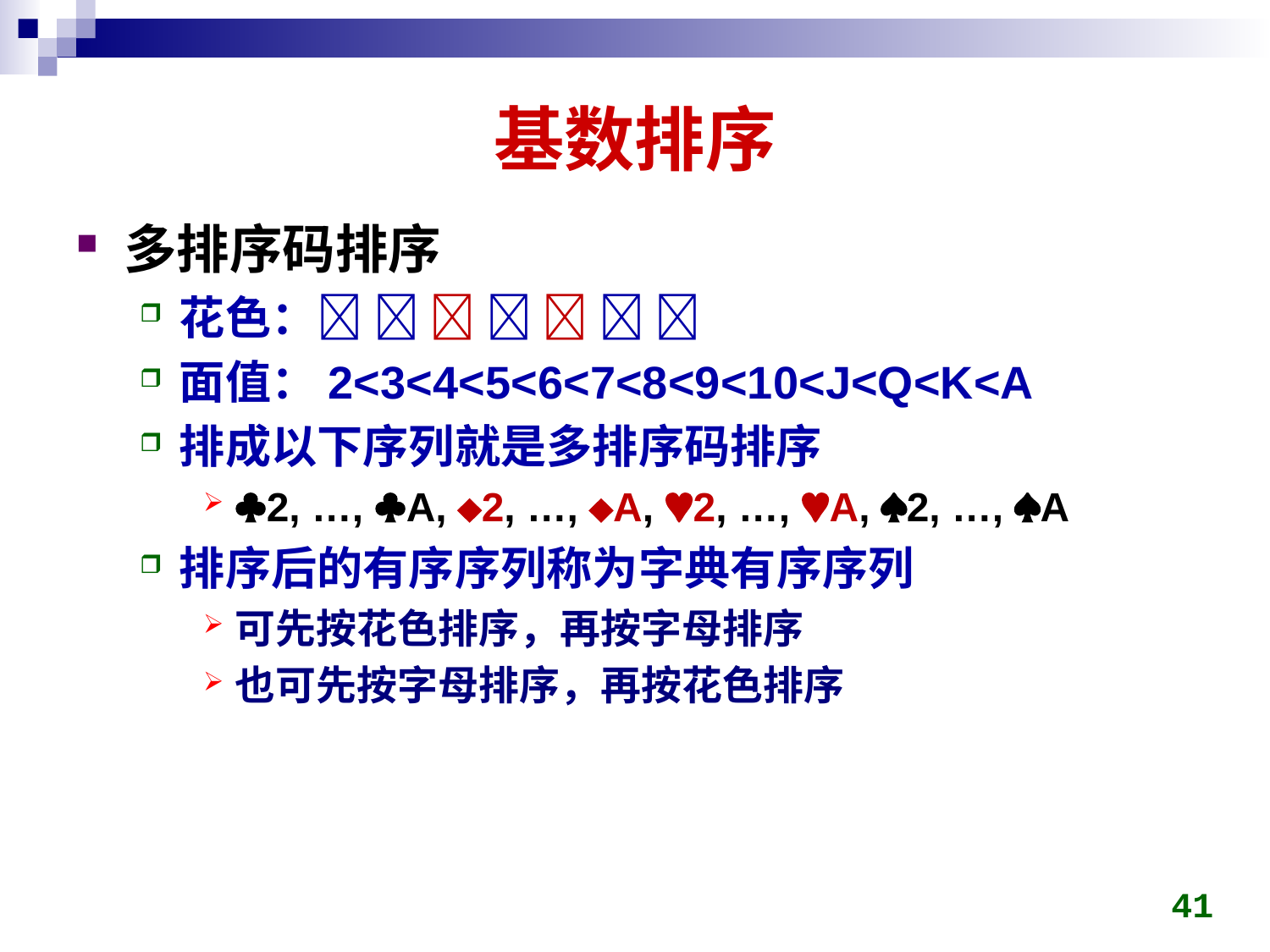

# 基数排序
多排序码排序
花色：♣ < ♦ < ♥ < ♠
面值：2<3<4<5<6<7<8<9<10<J<Q<K<A
排成以下序列就是多排序码排序
♣2, …, ♣A, ♦2, …, ♦A, ♥2, …, ♥A, ♠2, …, ♠A
排序后的有序序列称为字典有序序列
可先按花色排序，再按字母排序
也可先按字母排序，再按花色排序

41